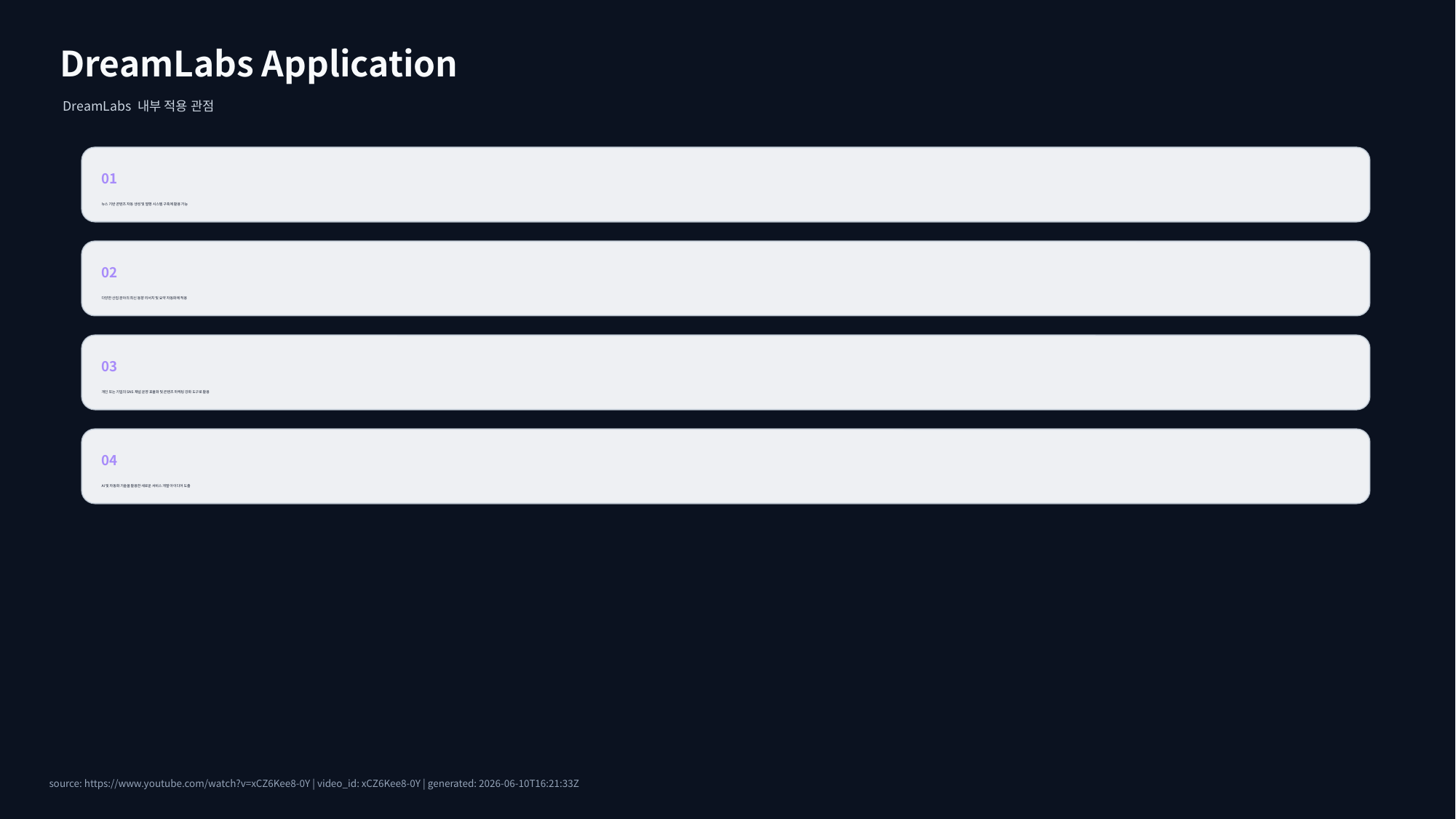

DreamLabs Application
DreamLabs 내부 적용 관점

01
뉴스 기반 콘텐츠 자동 생성 및 발행 시스템 구축에 활용 가능

02
다양한 산업 분야의 최신 동향 리서치 및 요약 자동화에 적용

03
개인 또는 기업의 SNS 채널 운영 효율화 및 콘텐츠 마케팅 강화 도구로 활용

04
AI 및 자동화 기술을 활용한 새로운 서비스 개발 아이디어 도출
source: https://www.youtube.com/watch?v=xCZ6Kee8-0Y | video_id: xCZ6Kee8-0Y | generated: 2026-06-10T16:21:33Z